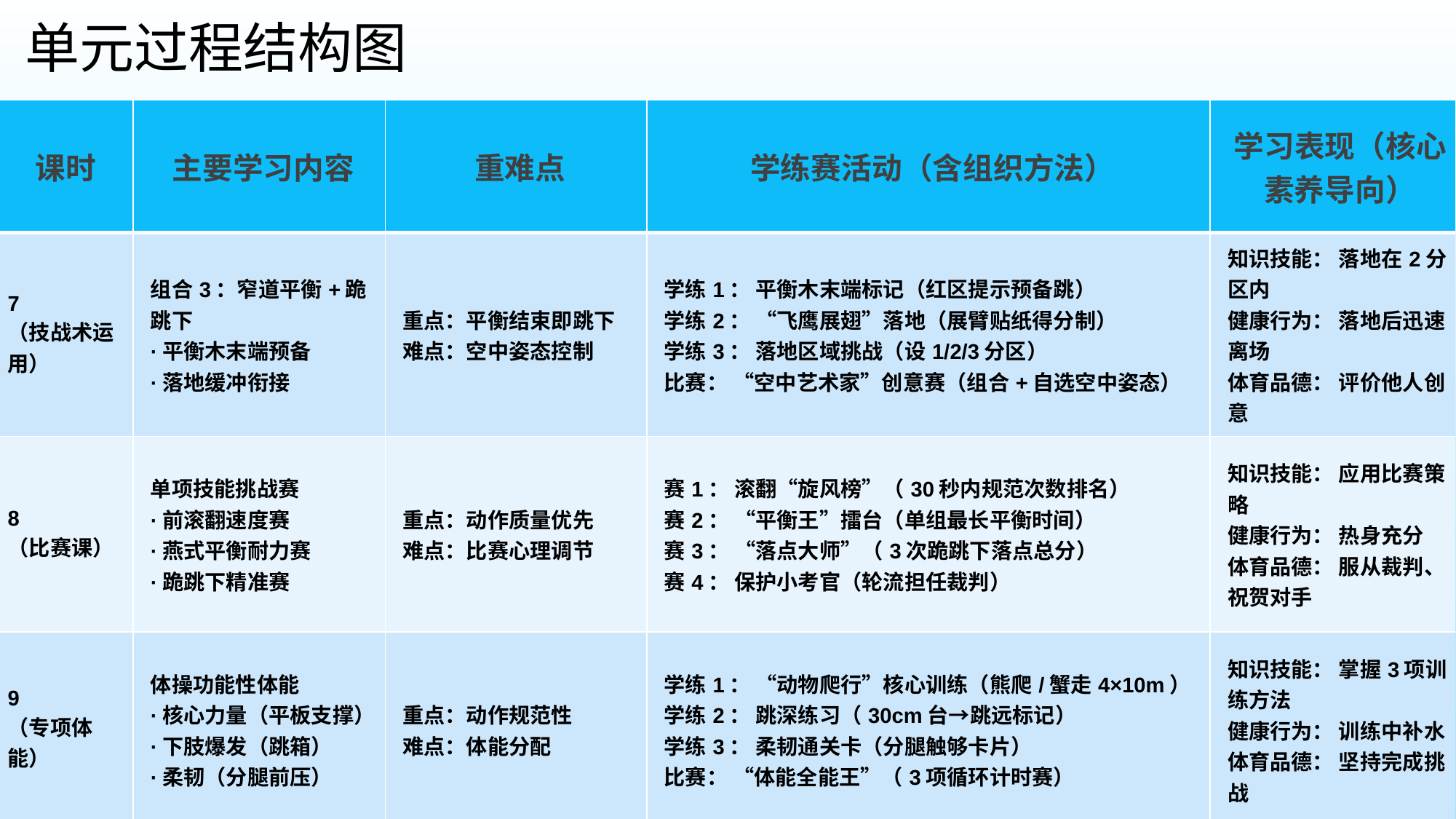

单元过程结构图
| 课时 | 主要学习内容 | 重难点 | 学练赛活动（含组织方法） | 学习表现（核心素养导向） |
| --- | --- | --- | --- | --- |
| 7 （技战术运用） | 组合3：窄道平衡+跪跳下 ·平衡木末端预备 ·落地缓冲衔接 | 重点：平衡结束即跳下 难点：空中姿态控制 | 学练1： 平衡木末端标记（红区提示预备跳） 学练2： “飞鹰展翅”落地（展臂贴纸得分制） 学练3： 落地区域挑战（设1/2/3分区） 比赛： “空中艺术家”创意赛（组合+自选空中姿态） | 知识技能： 落地在2分区内 健康行为： 落地后迅速离场 体育品德： 评价他人创意 |
| 8 （比赛课） | 单项技能挑战赛 ·前滚翻速度赛 ·燕式平衡耐力赛 ·跪跳下精准赛 | 重点：动作质量优先 难点：比赛心理调节 | 赛1： 滚翻“旋风榜”（30秒内规范次数排名） 赛2： “平衡王”擂台（单组最长平衡时间） 赛3： “落点大师”（3次跪跳下落点总分） 赛4： 保护小考官（轮流担任裁判） | 知识技能： 应用比赛策略 健康行为： 热身充分 体育品德： 服从裁判、祝贺对手 |
| 9 （专项体能） | 体操功能性体能 ·核心力量（平板支撑） ·下肢爆发（跳箱） ·柔韧（分腿前压） | 重点：动作规范性 难点：体能分配 | 学练1： “动物爬行”核心训练（熊爬/蟹走4×10m） 学练2： 跳深练习（30cm台→跳远标记） 学练3： 柔韧通关卡（分腿触够卡片） 比赛： “体能全能王”（3项循环计时赛） | 知识技能： 掌握3项训练方法 健康行为： 训练中补水 体育品德： 坚持完成挑战 |